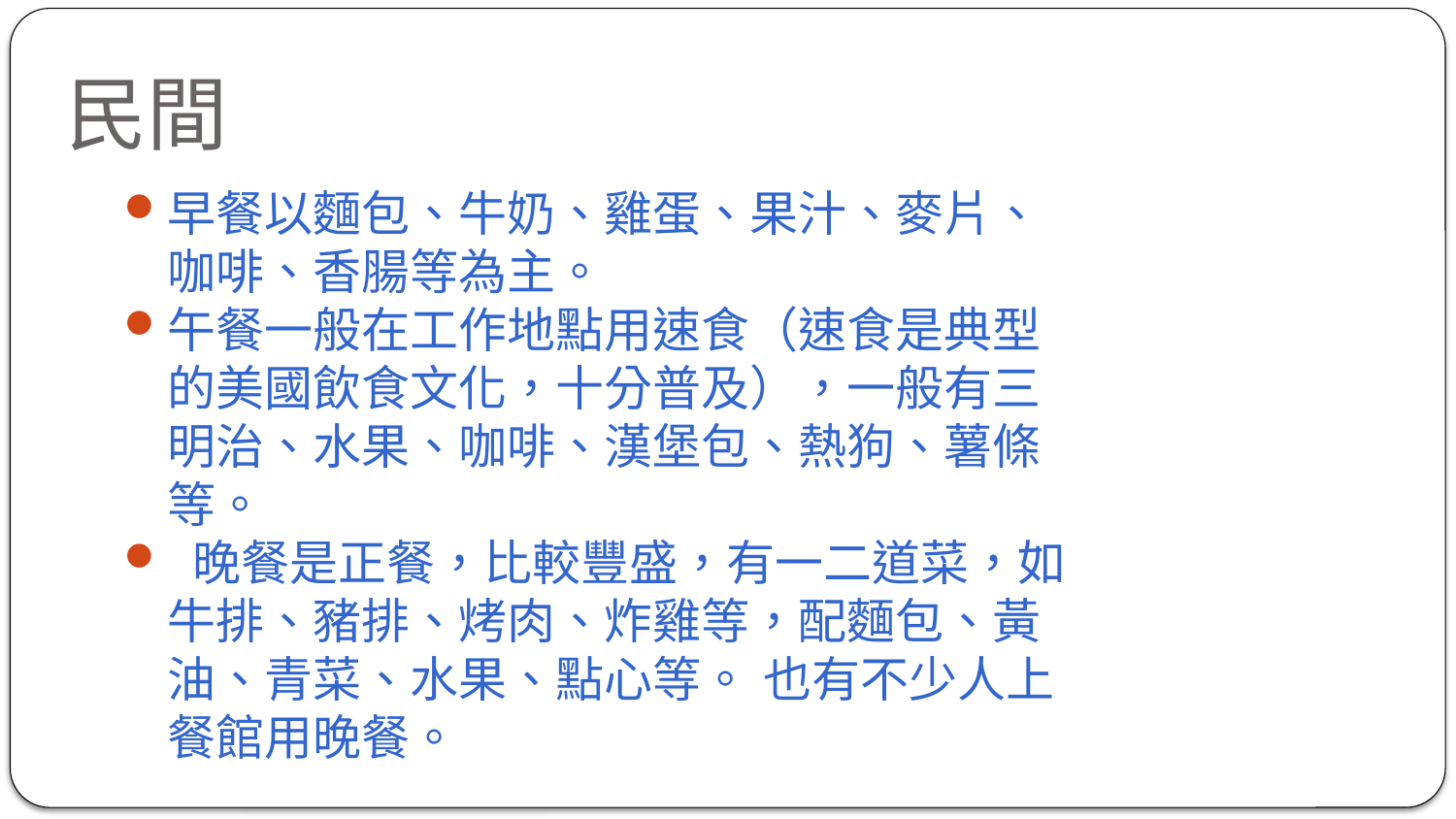

# 民間
早餐以麵包、牛奶、雞蛋、果汁、麥片、咖啡、香腸等為主。
午餐一般在工作地點用速食（速食是典型的美國飲食文化，十分普及），一般有三明治、水果、咖啡、漢堡包、熱狗、薯條等。
 晚餐是正餐，比較豐盛，有一二道菜，如牛排、豬排、烤肉、炸雞等，配麵包、黃油、青菜、水果、點心等。 也有不少人上餐館用晚餐。